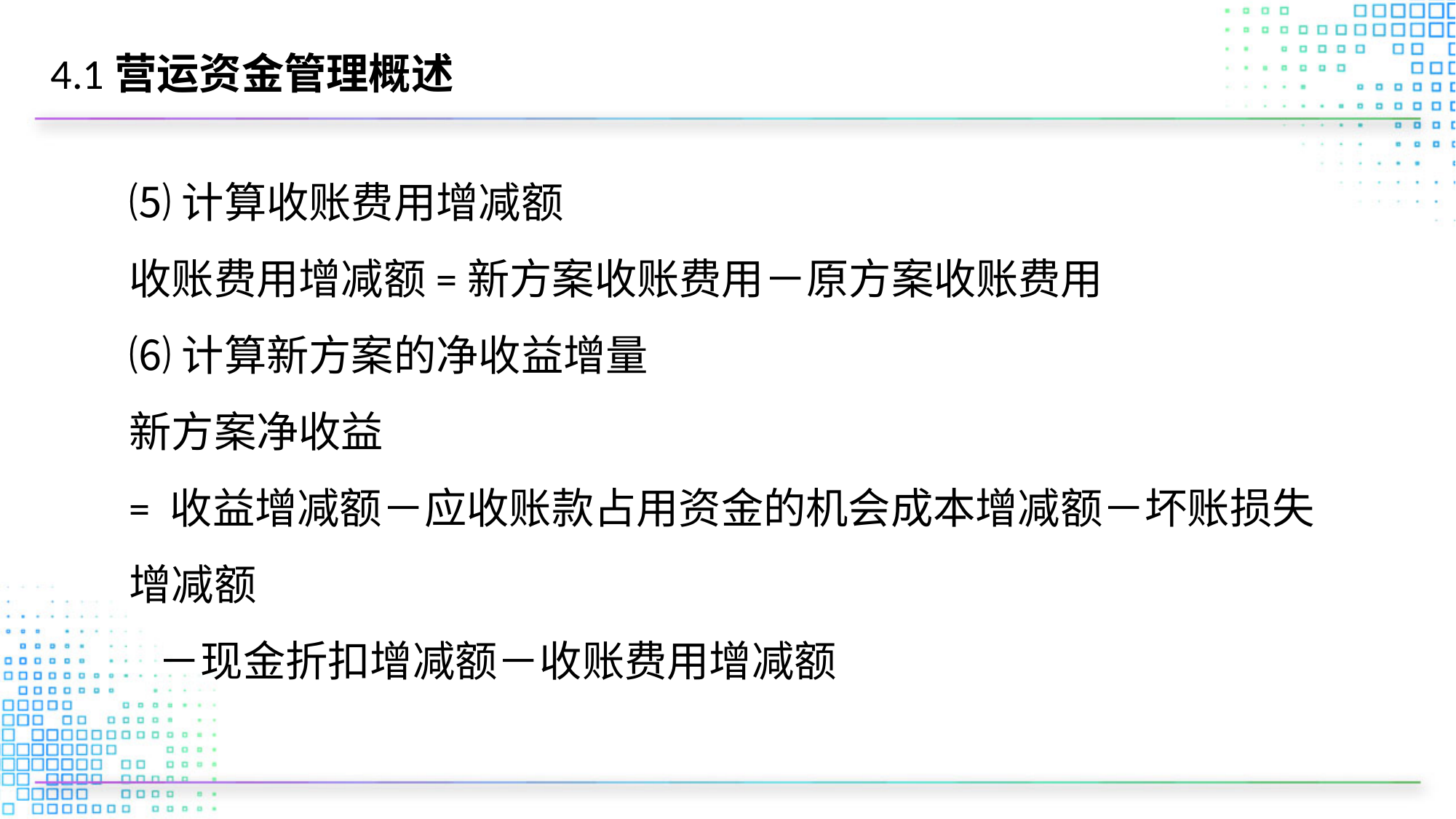

# 4.1营运资金管理概述
⑸计算收账费用增减额
收账费用增减额=新方案收账费用－原方案收账费用
⑹计算新方案的净收益增量
新方案净收益
= 收益增减额－应收账款占用资金的机会成本增减额－坏账损失增减额
  －现金折扣增减额－收账费用增减额